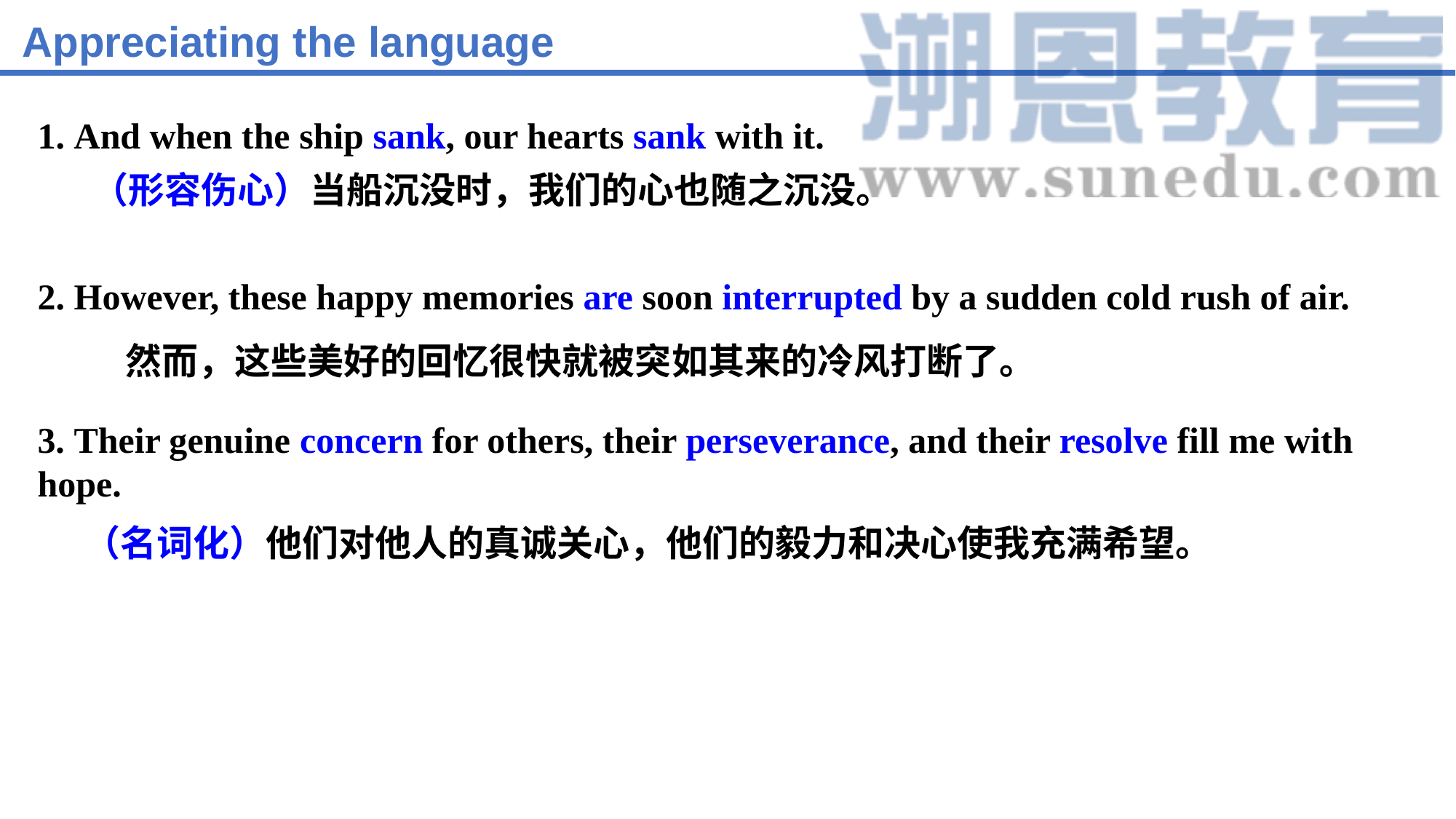

Appreciating the language
1. And when the ship sank, our hearts sank with it.
（形容伤心）当船沉没时，我们的心也随之沉没。
2. However, these happy memories are soon interrupted by a sudden cold rush of air.
然而，这些美好的回忆很快就被突如其来的冷风打断了。
3. Their genuine concern for others, their perseverance, and their resolve fill me with hope.
（名词化）他们对他人的真诚关心，他们的毅力和决心使我充满希望。